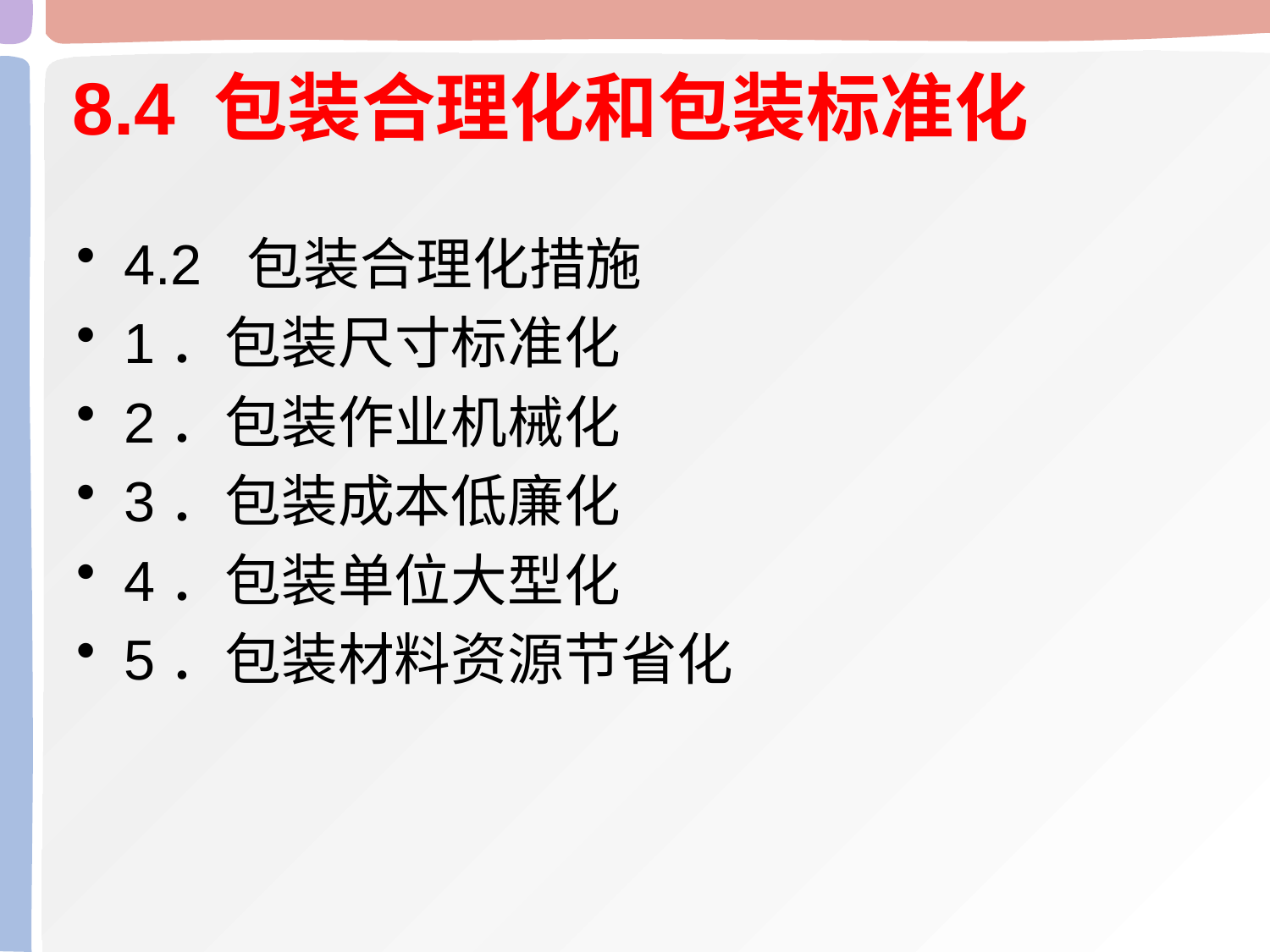

# 8.4 包装合理化和包装标准化
4.2  包装合理化措施
1．包装尺寸标准化
2．包装作业机械化
3．包装成本低廉化
4．包装单位大型化
5．包装材料资源节省化